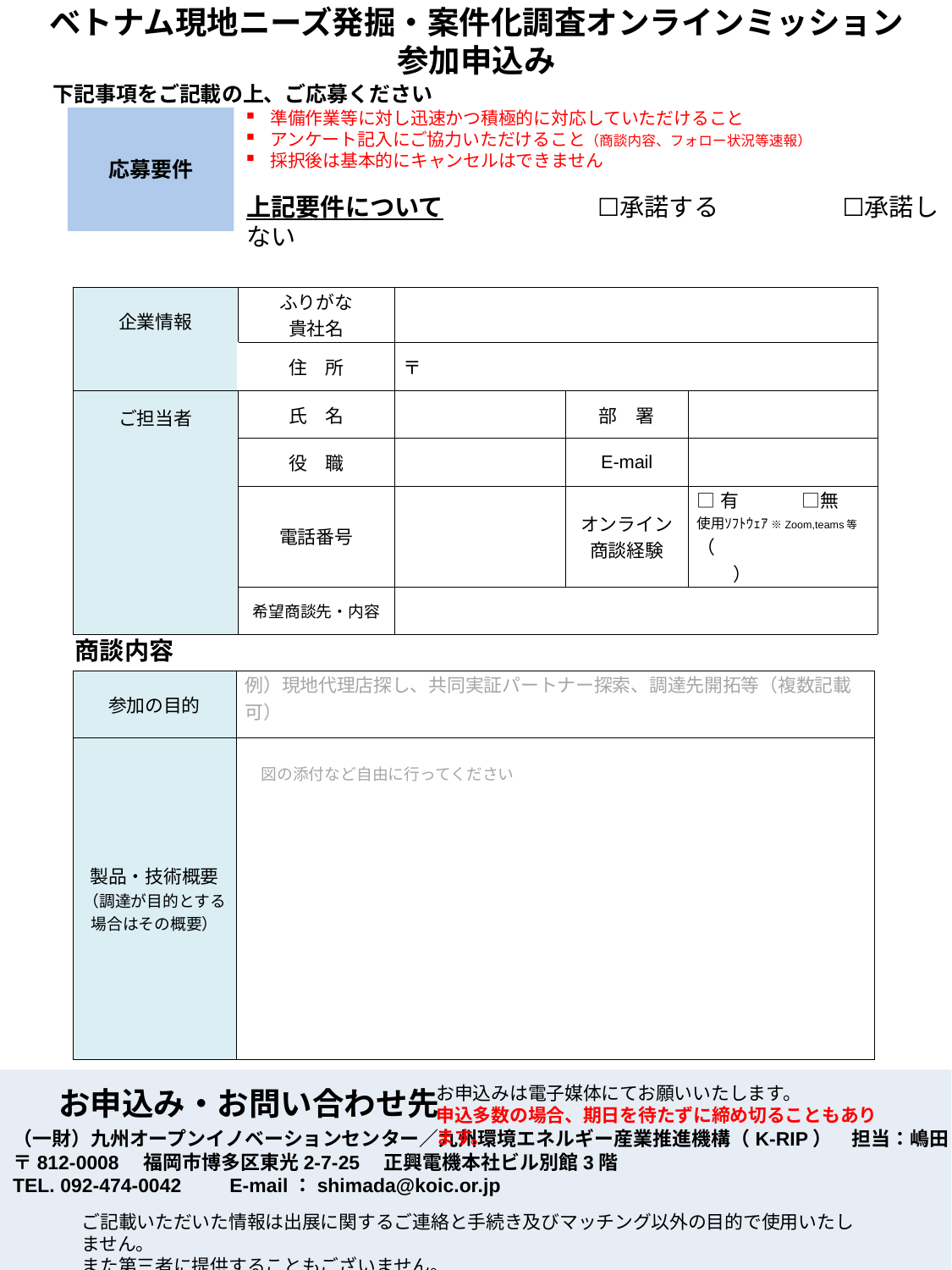

ベトナム現地ニーズ発掘・案件化調査オンラインミッション
参加申込み
下記事項をご記載の上、ご応募ください
準備作業等に対し迅速かつ積極的に対応していただけること
アンケート記入にご協力いただけること（商談内容、フォロー状況等速報）
採択後は基本的にキャンセルはできません

上記要件について　　　　　　 ☐承諾する　　　　　☐承諾しない
応募要件
| 企業情報 | ふりがな 貴社名 |  |  |  |
| --- | --- | --- | --- | --- |
|  | 住　所 | 〒 |  |  |
| ご担当者 | 氏　名 |  | 部　署 |  |
|  | 役　職 |  | E-mail |  |
|  | 電話番号 |  | オンライン商談経験 | □有　　 　 □無 使用ｿﾌﾄｳｪｱ ※Zoom,teams等 （　　　　　　　　　　） |
|  | 希望商談先・内容 |  |  |  |
商談内容
| 参加の目的 | 例）現地代理店探し、共同実証パートナー探索、調達先開拓等（複数記載可） |
| --- | --- |
| 製品・技術概要 （調達が目的とする場合はその概要） | 図の添付など自由に行ってください |

お申込みは電子媒体にてお願いいたします。
申込多数の場合、期日を待たずに締め切ることもあります。
お申込み・お問い合わせ先
（一財）九州オープンイノベーションセンター／九州環境エネルギー産業推進機構（K-RIP）　担当：嶋田
〒812-0008　福岡市博多区東光2-7-25　正興電機本社ビル別館3階
TEL. 092-474-0042　　E-mail：shimada@koic.or.jp
ご記載いただいた情報は出展に関するご連絡と手続き及びマッチング以外の目的で使用いたしません。
また第三者に提供することもございません。